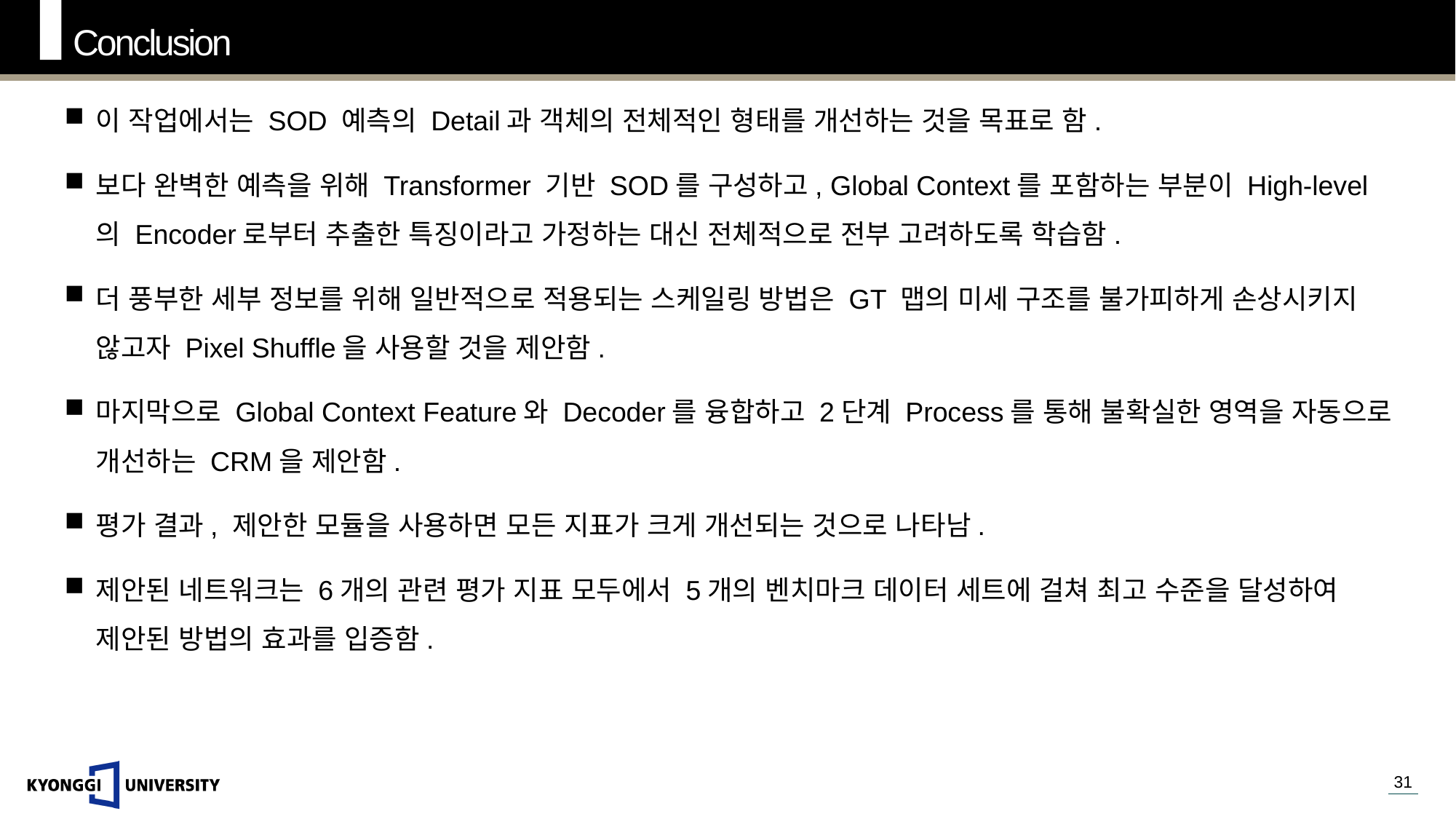

Conclusion
이 작업에서는 SOD 예측의 Detail과 객체의 전체적인 형태를 개선하는 것을 목표로 함.
보다 완벽한 예측을 위해 Transformer 기반 SOD를 구성하고, Global Context를 포함하는 부분이 High-level의 Encoder로부터 추출한 특징이라고 가정하는 대신 전체적으로 전부 고려하도록 학습함.
더 풍부한 세부 정보를 위해 일반적으로 적용되는 스케일링 방법은 GT 맵의 미세 구조를 불가피하게 손상시키지 않고자 Pixel Shuffle을 사용할 것을 제안함.
마지막으로 Global Context Feature와 Decoder를 융합하고 2단계 Process를 통해 불확실한 영역을 자동으로 개선하는 CRM을 제안함.
평가 결과, 제안한 모듈을 사용하면 모든 지표가 크게 개선되는 것으로 나타남.
제안된 네트워크는 6개의 관련 평가 지표 모두에서 5개의 벤치마크 데이터 세트에 걸쳐 최고 수준을 달성하여 제안된 방법의 효과를 입증함.